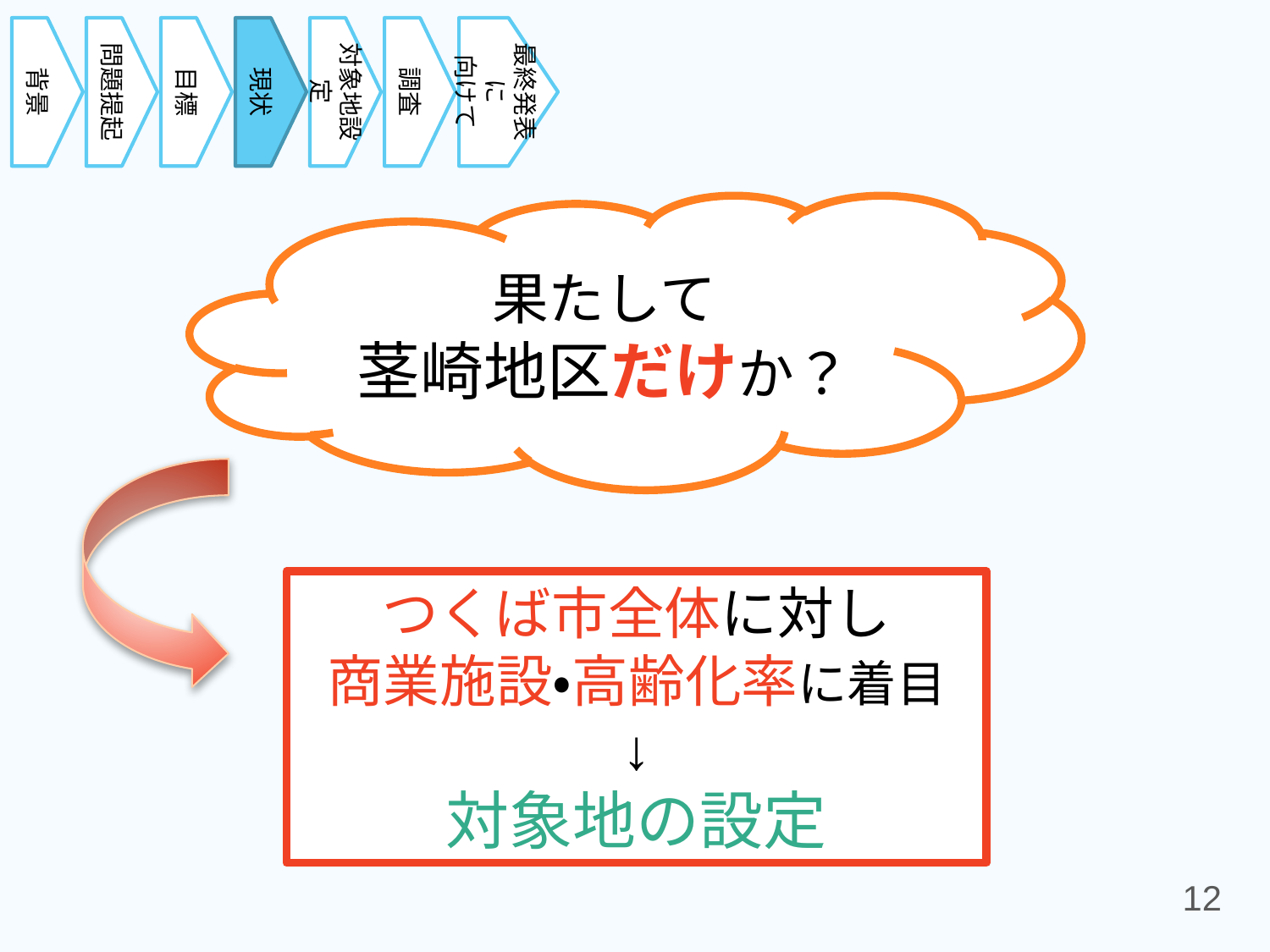

背景
問題提起
目標
現状
対象地設定
調査
最終発表に
向けて
果たして
茎崎地区だけか？

つくば市全体に対し
商業施設・高齢化率に着目
↓
対象地の設定
12